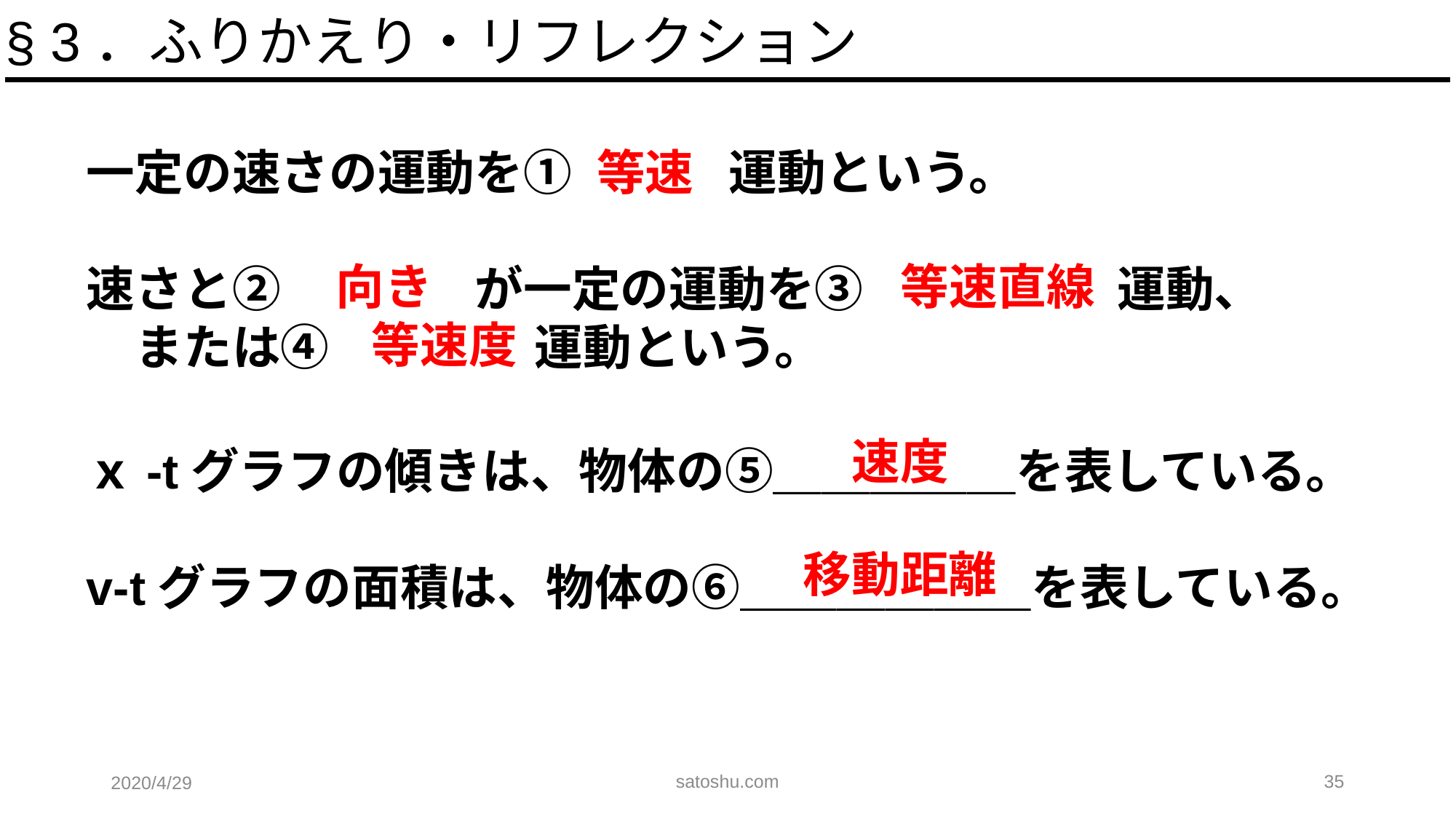

§ 3．ふりかえり・リフレクション
等速
一定の速さの運動を①　　　 運動という。

速さと②　　　　が一定の運動を③　　 　　　運動、
　または④　　 　　運動という。
向き
等速直線
等速度
速度
ｘ-tグラフの傾きは、物体の⑤＿＿＿＿＿を表している。

v-tグラフの面積は、物体の⑥＿＿＿＿＿＿を表している。
移動距離
satoshu.com
35
2020/4/29